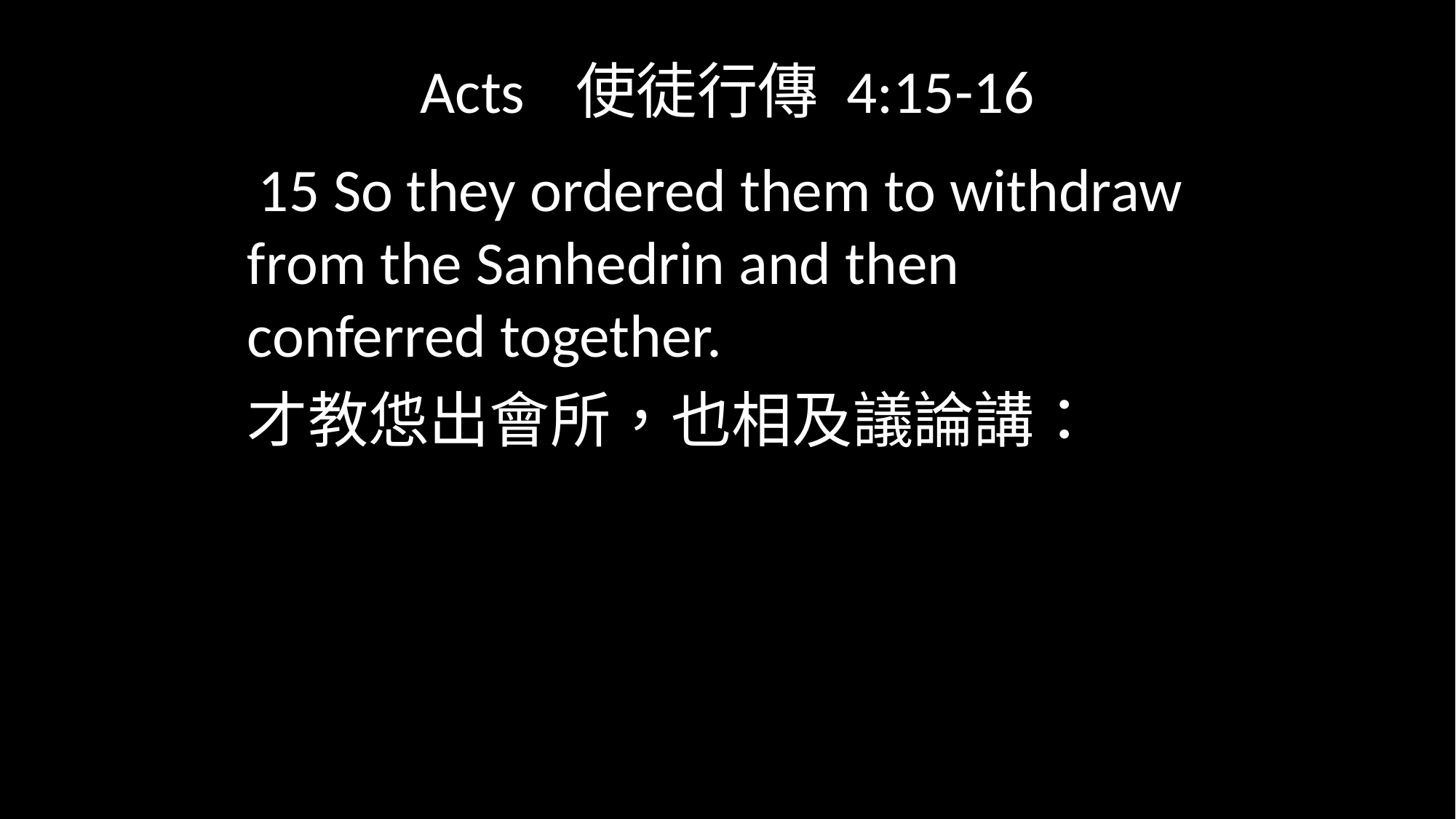

# Acts 使徒行傳 4:15-16
 15 So they ordered them to withdraw from the Sanhedrin and then conferred together.
才教怹出會所，也相及議論講：